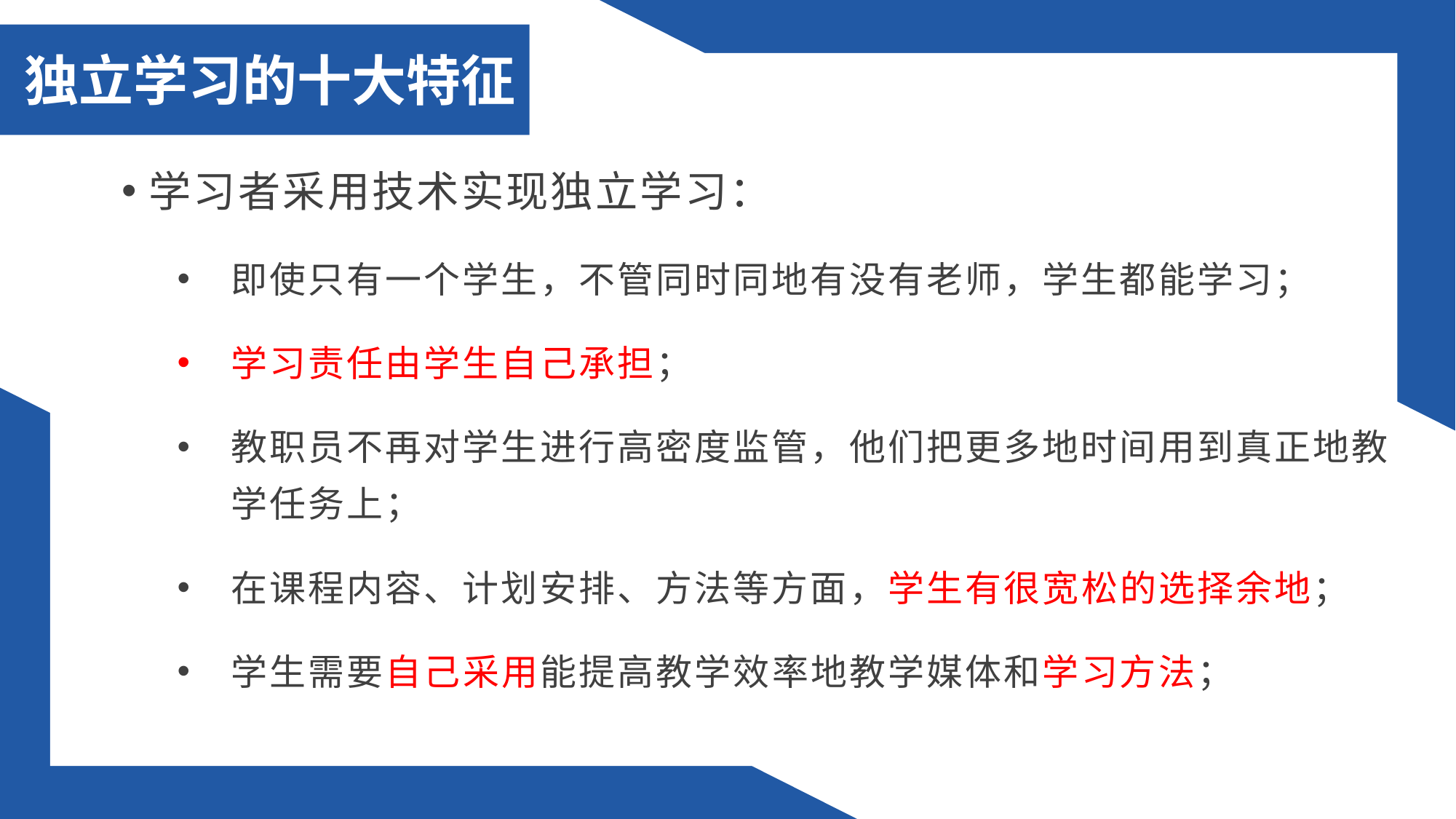

独立学习的十大特征

学习者采用技术实现独立学习：
即使只有一个学生，不管同时同地有没有老师，学生都能学习；
学习责任由学生自己承担；
教职员不再对学生进行高密度监管，他们把更多地时间用到真正地教学任务上；
在课程内容、计划安排、方法等方面，学生有很宽松的选择余地；
学生需要自己采用能提高教学效率地教学媒体和学习方法；